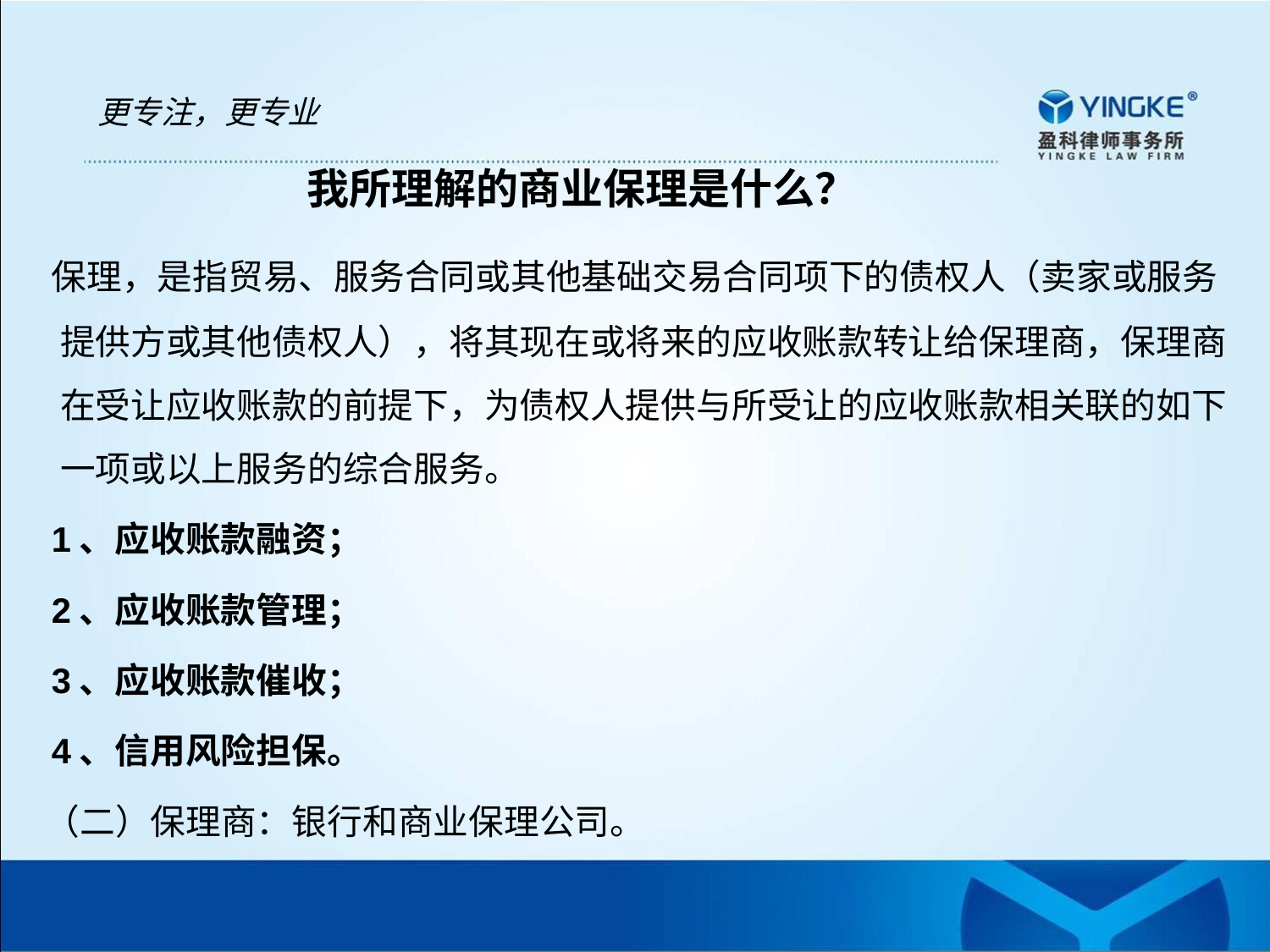

更专注，更专业
 我所理解的商业保理是什么？
   保理，是指贸易、服务合同或其他基础交易合同项下的债权人（卖家或服务提供方或其他债权人），将其现在或将来的应收账款转让给保理商，保理商在受让应收账款的前提下，为债权人提供与所受让的应收账款相关联的如下一项或以上服务的综合服务。
    1、应收账款融资；
    2、应收账款管理；
    3、应收账款催收；
    4、信用风险担保。
   （二）保理商：银行和商业保理公司。